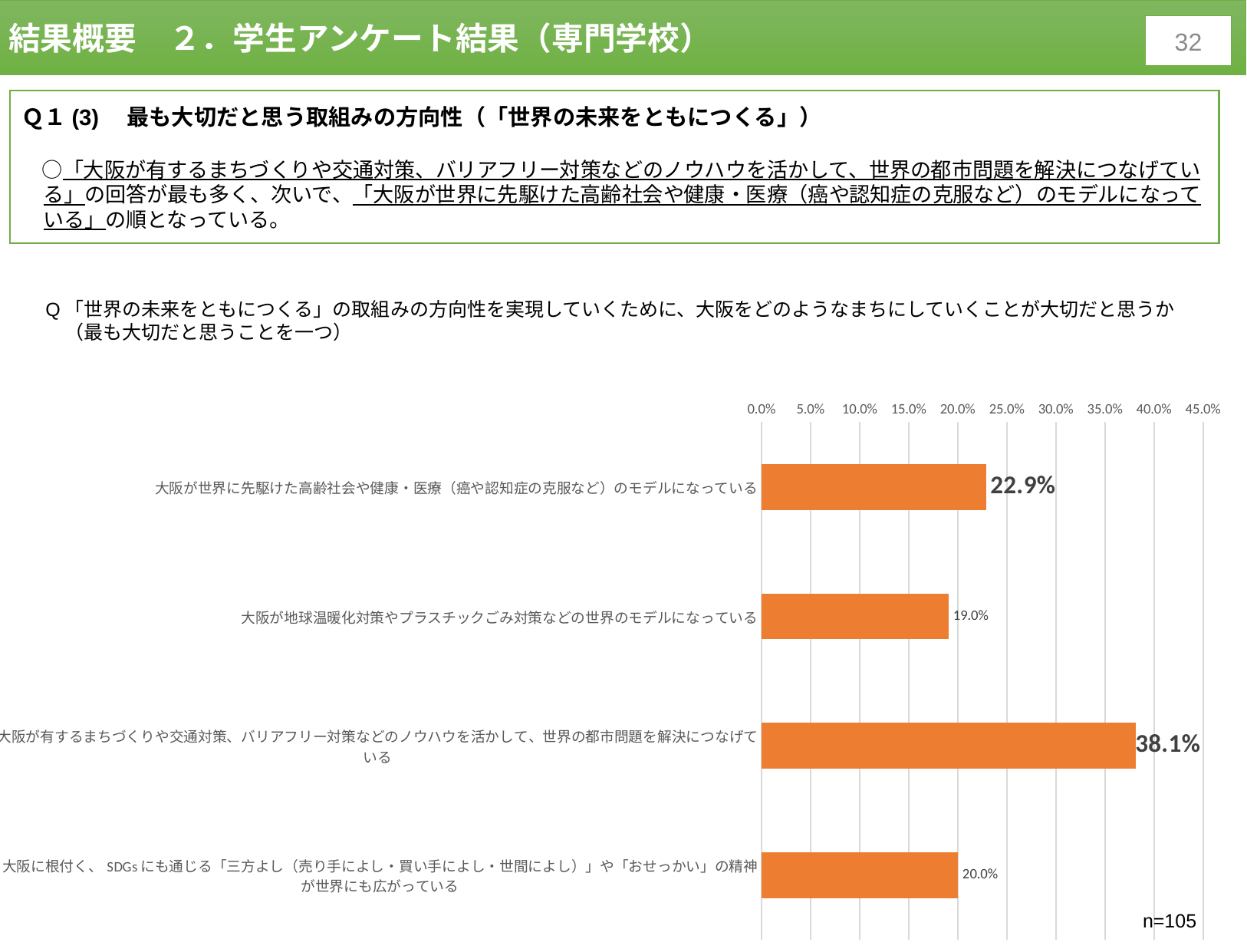

結果概要　２．学生アンケート結果（専門学校）
32
Ｑ１(3)　最も大切だと思う取組みの方向性（「世界の未来をともにつくる」）

　○「大阪が有するまちづくりや交通対策、バリアフリー対策などのノウハウを活かして、世界の都市問題を解決につなげている」の回答が最も多く、次いで、「大阪が世界に先駆けた高齢社会や健康・医療（癌や認知症の克服など）のモデルになっている」の順となっている。
Q「世界の未来をともにつくる」の取組みの方向性を実現していくために、大阪をどのようなまちにしていくことが大切だと思うか
　（最も大切だと思うことを一つ）

[unsupported chart]

n=105